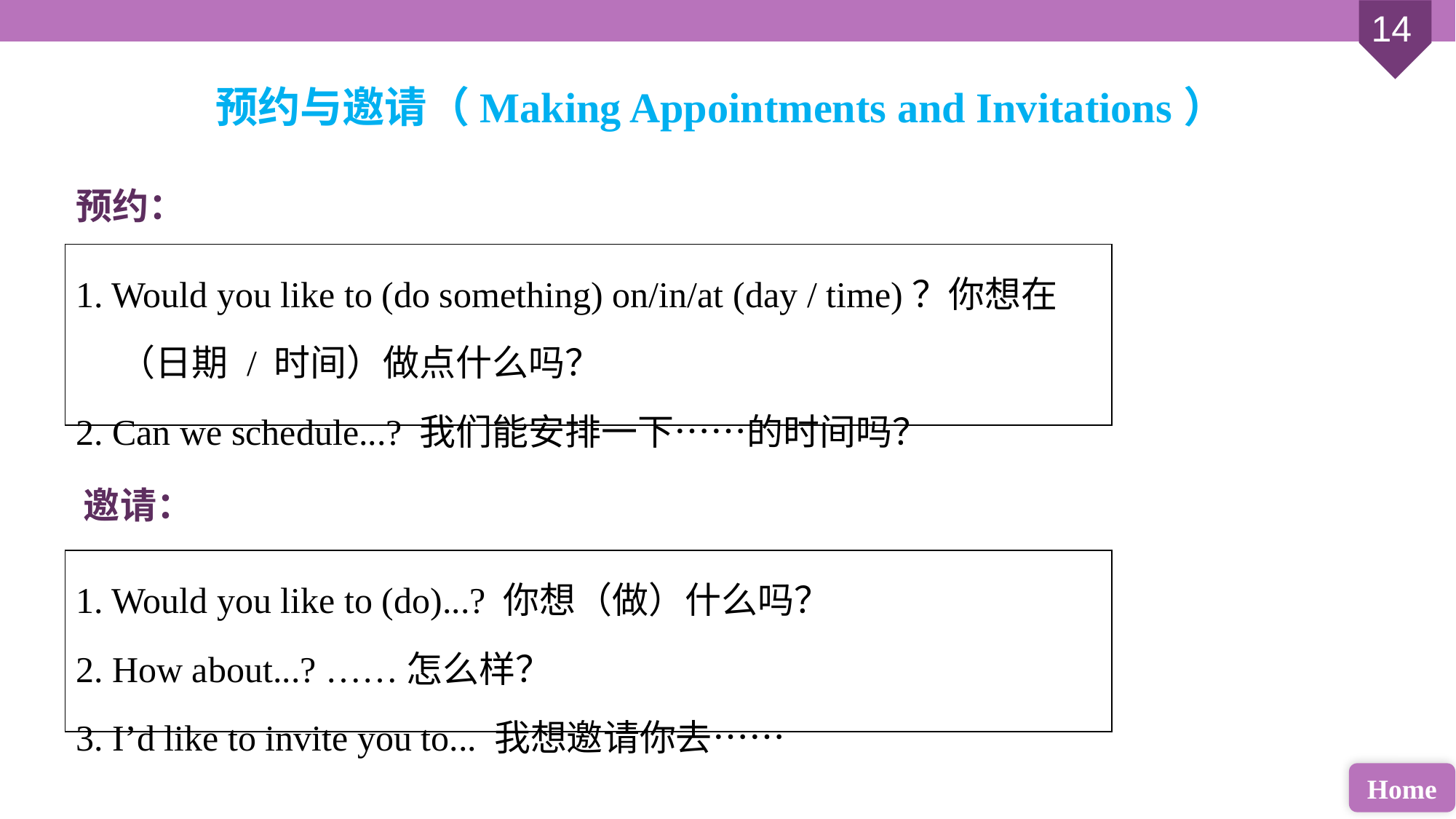

预约与邀请（Making Appointments and Invitations）
预约：
| 1. Would you like to (do something) on/in/at (day / time)？你想在（日期 / 时间）做点什么吗？ 2. Can we schedule...? 我们能安排一下……的时间吗？ |
| --- |
邀请：
| 1. Would you like to (do)...? 你想（做）什么吗？ 2. How about...? ……怎么样？ 3. I’d like to invite you to... 我想邀请你去…… |
| --- |